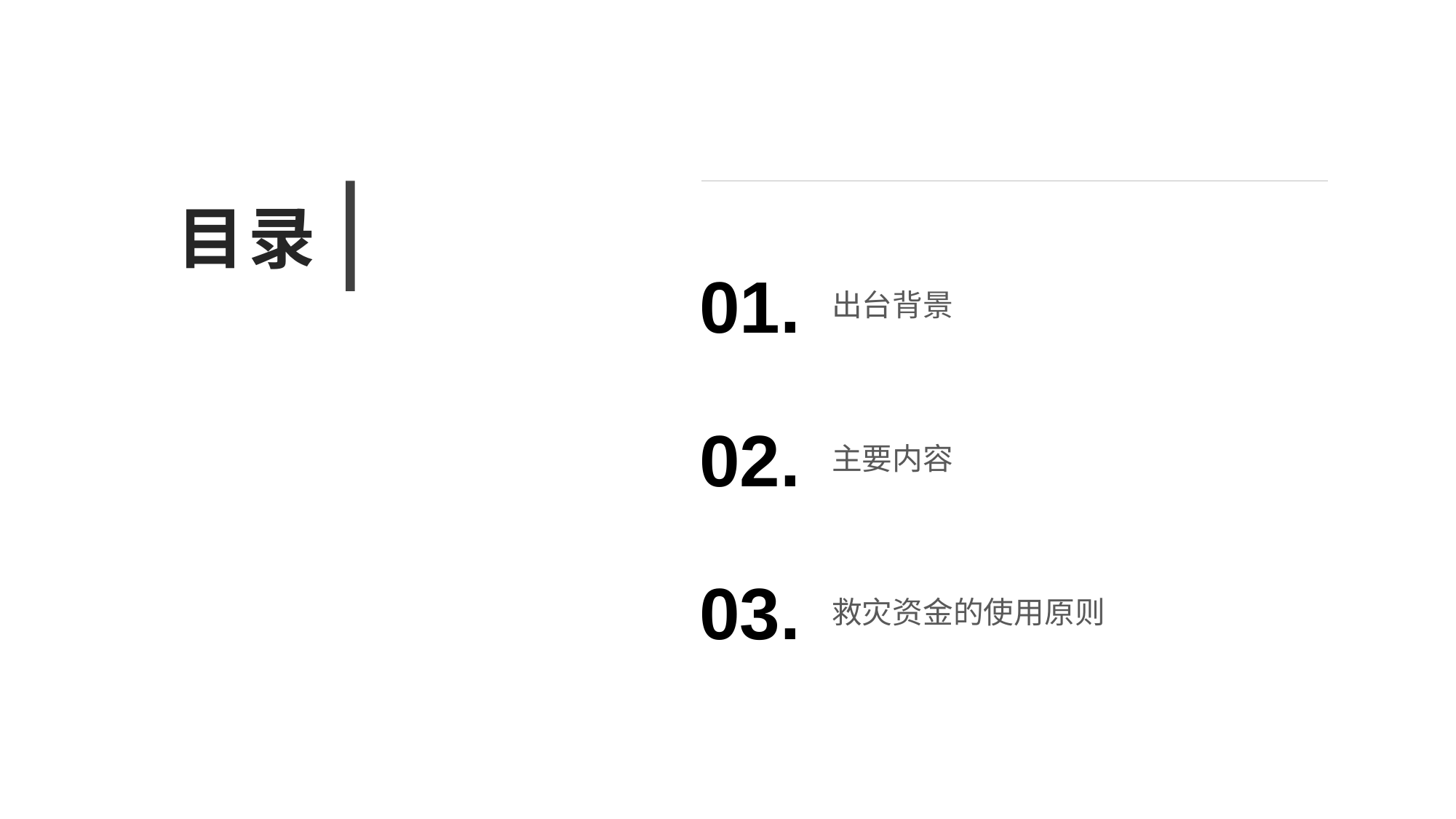

目录
01.
出台背景
02.
主要内容
03.
救灾资金的使用原则